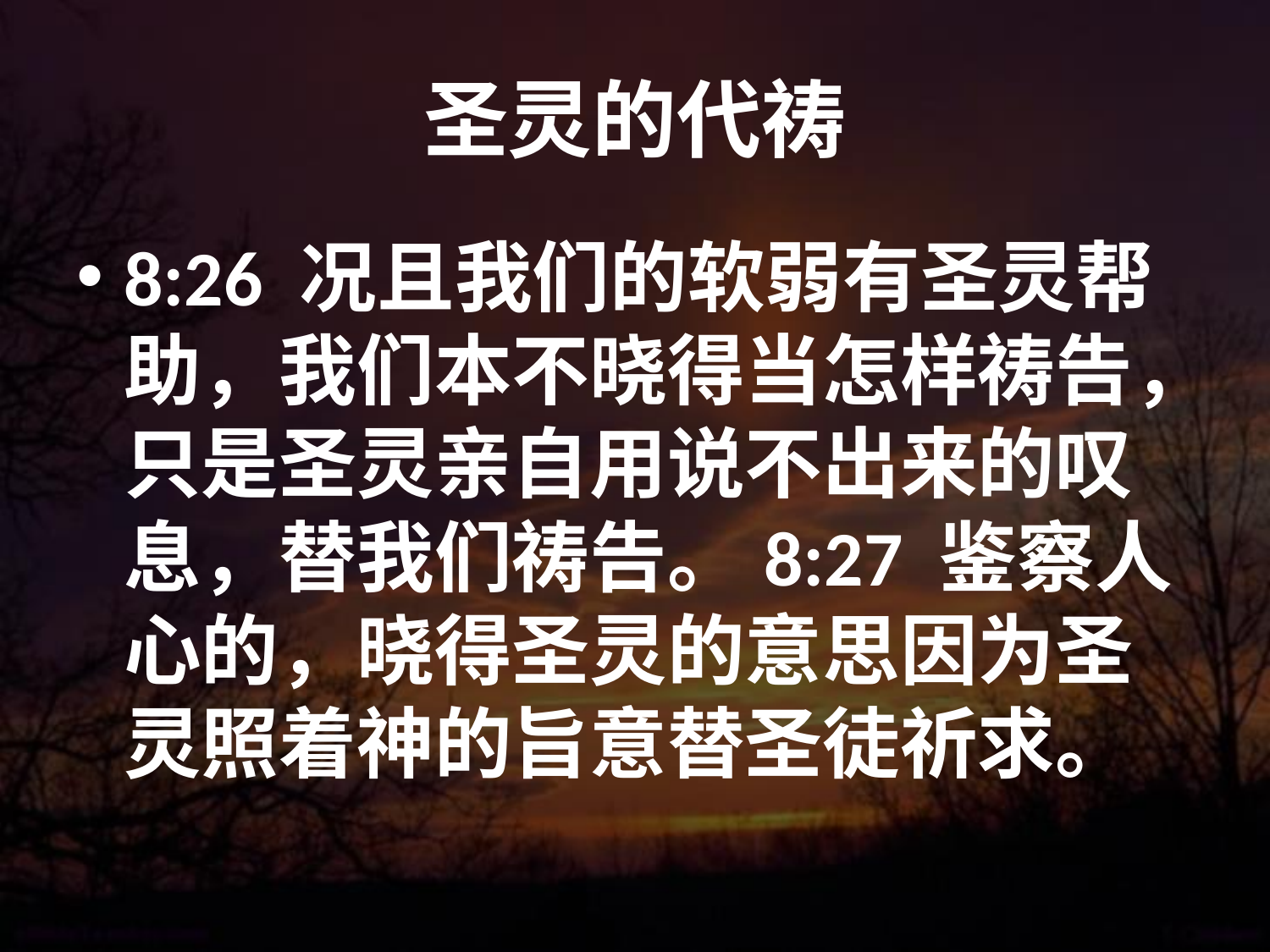

# 圣灵的代祷
8:26 况且我们的软弱有圣灵帮助，我们本不晓得当怎样祷告，只是圣灵亲自用说不出来的叹息，替我们祷告。8:27 鉴察人心的，晓得圣灵的意思因为圣灵照着神的旨意替圣徒祈求。